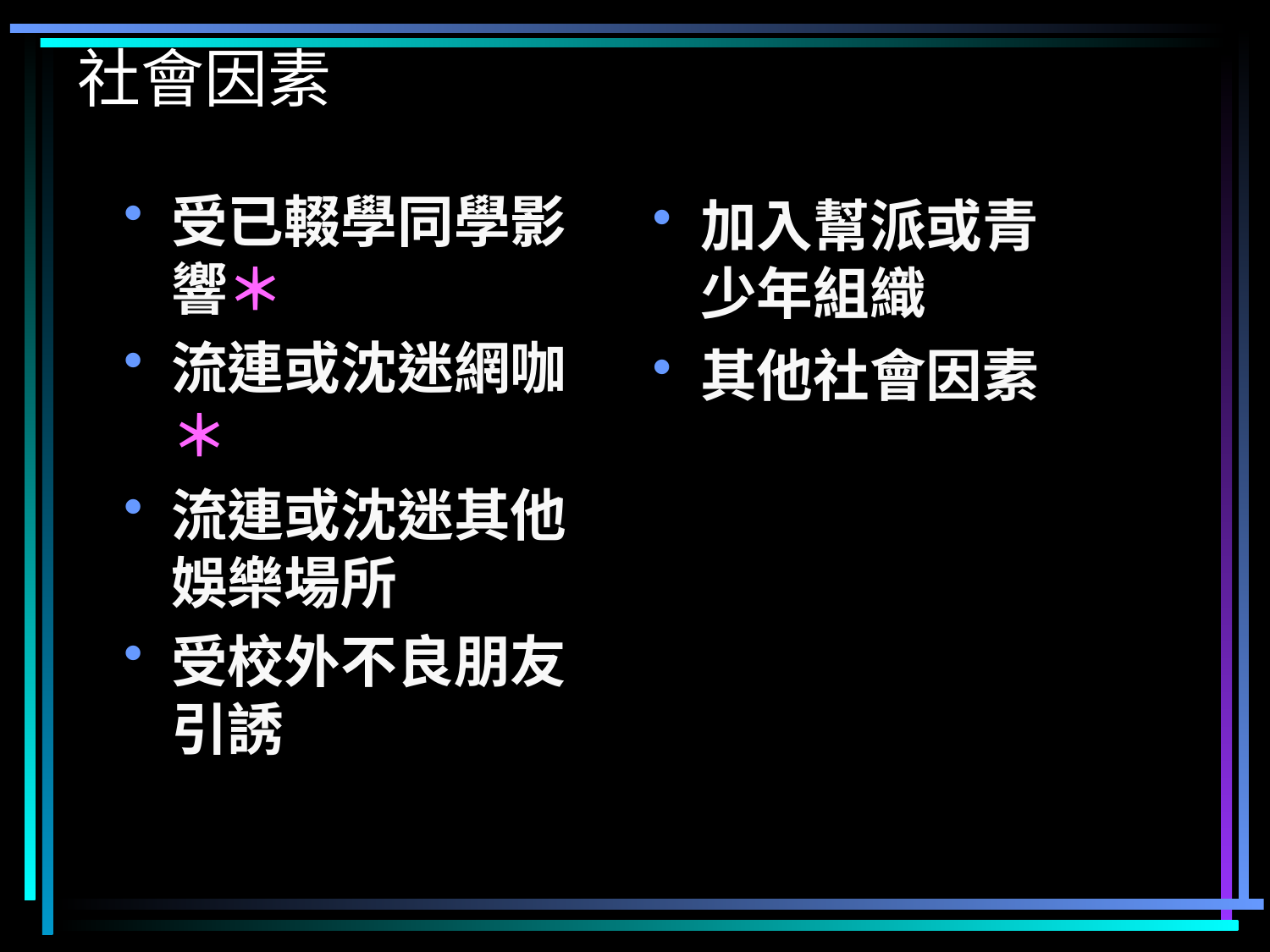

社會因素
受已輟學同學影響＊
流連或沈迷網咖＊
流連或沈迷其他娛樂場所
受校外不良朋友引誘
加入幫派或青少年組織
其他社會因素